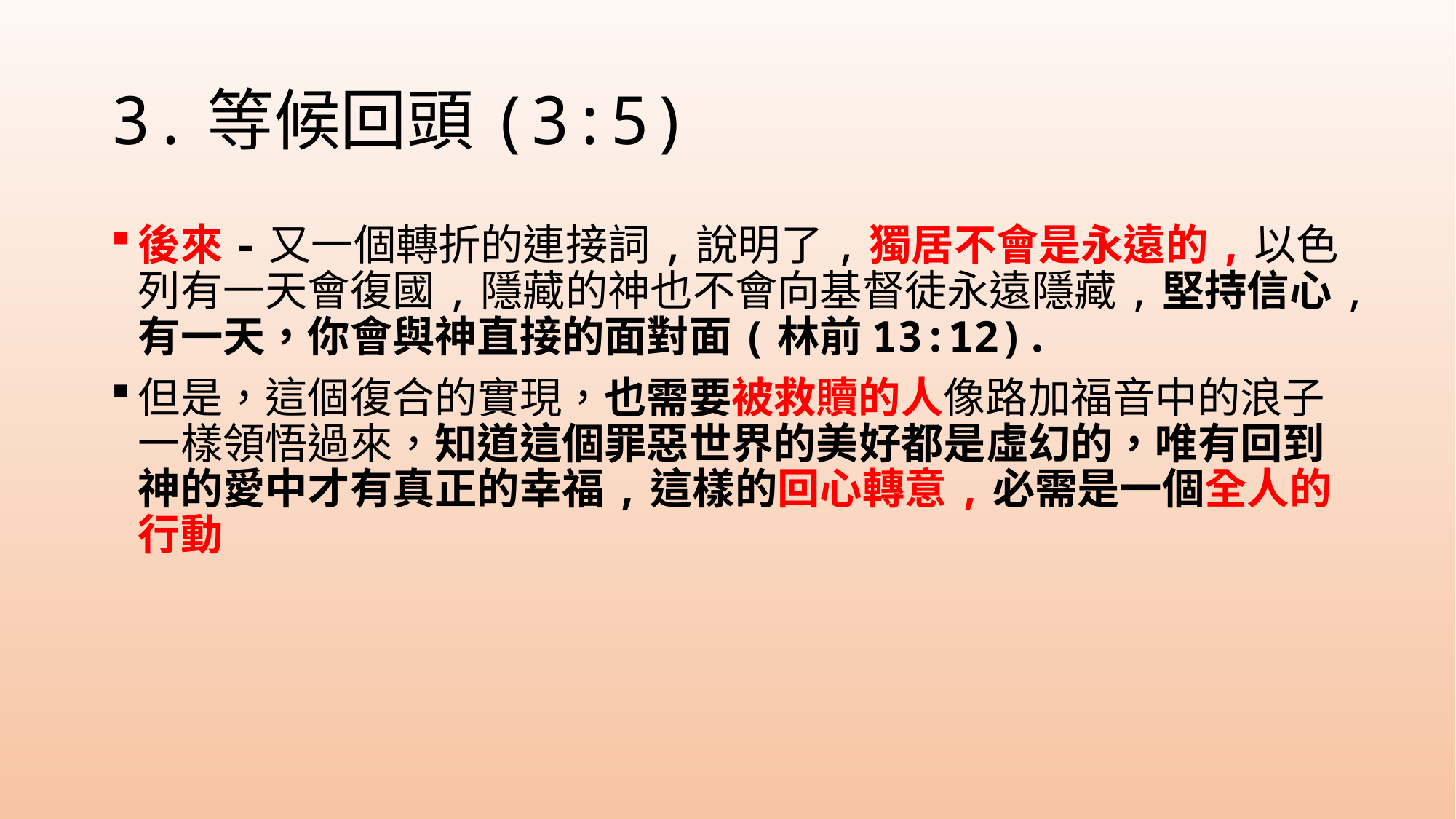

# 3.等候回頭(3:5)
後來-又一個轉折的連接詞,說明了,獨居不會是永遠的,以色列有一天會復國,隱藏的神也不會向基督徒永遠隱藏,堅持信心,有一天，你會與神直接的面對面(林前13:12).
但是，這個復合的實現，也需要被救贖的人像路加福音中的浪子一樣領悟過來，知道這個罪惡世界的美好都是虛幻的，唯有回到神的愛中才有真正的幸福,這樣的回心轉意,必需是一個全人的行動